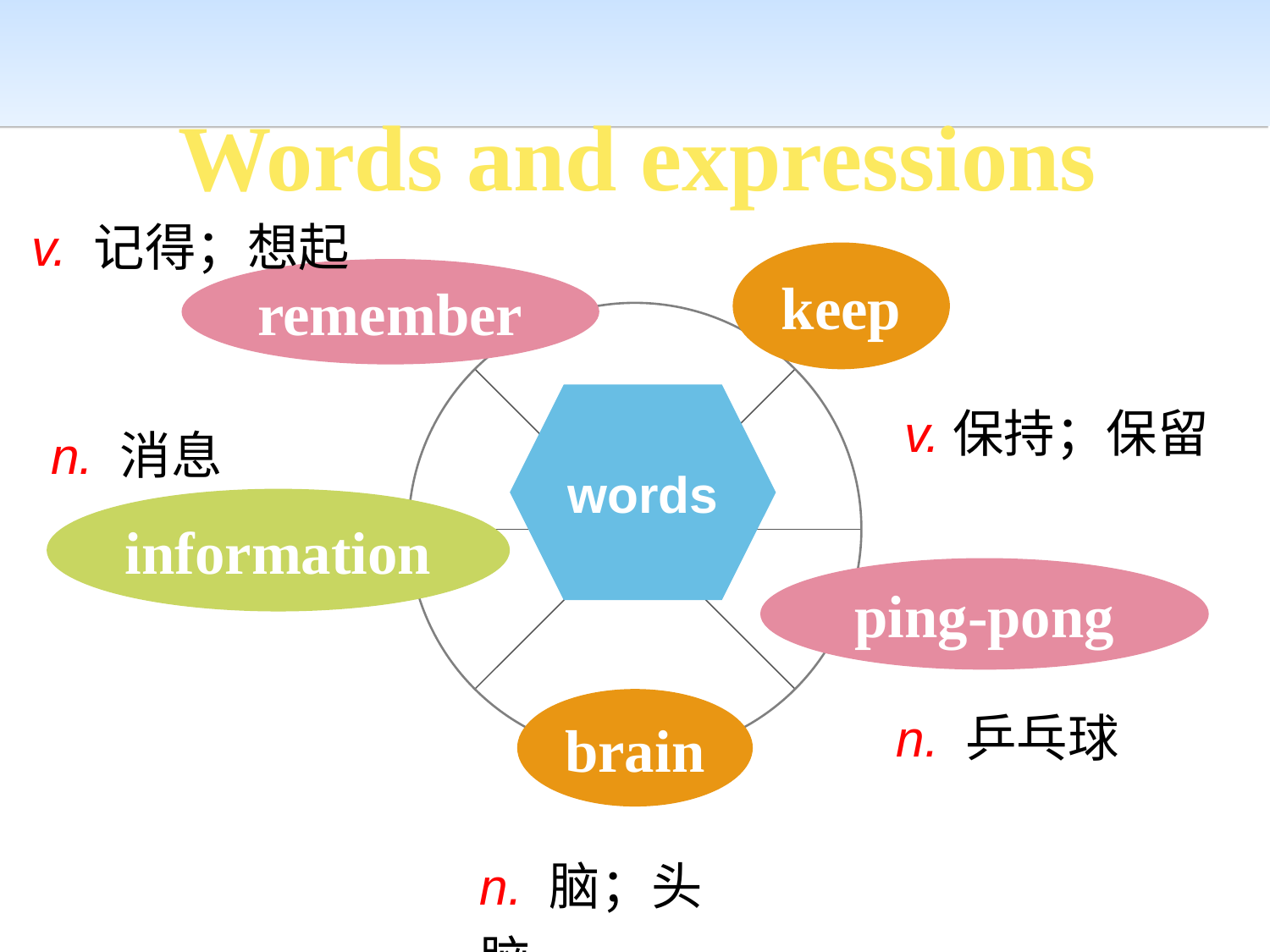

Words and expressions
v. 记得；想起
keep
remember

words
v.保持；保留
n. 消息
information
ping-pong
brain
n. 乒乓球
n. 脑；头脑